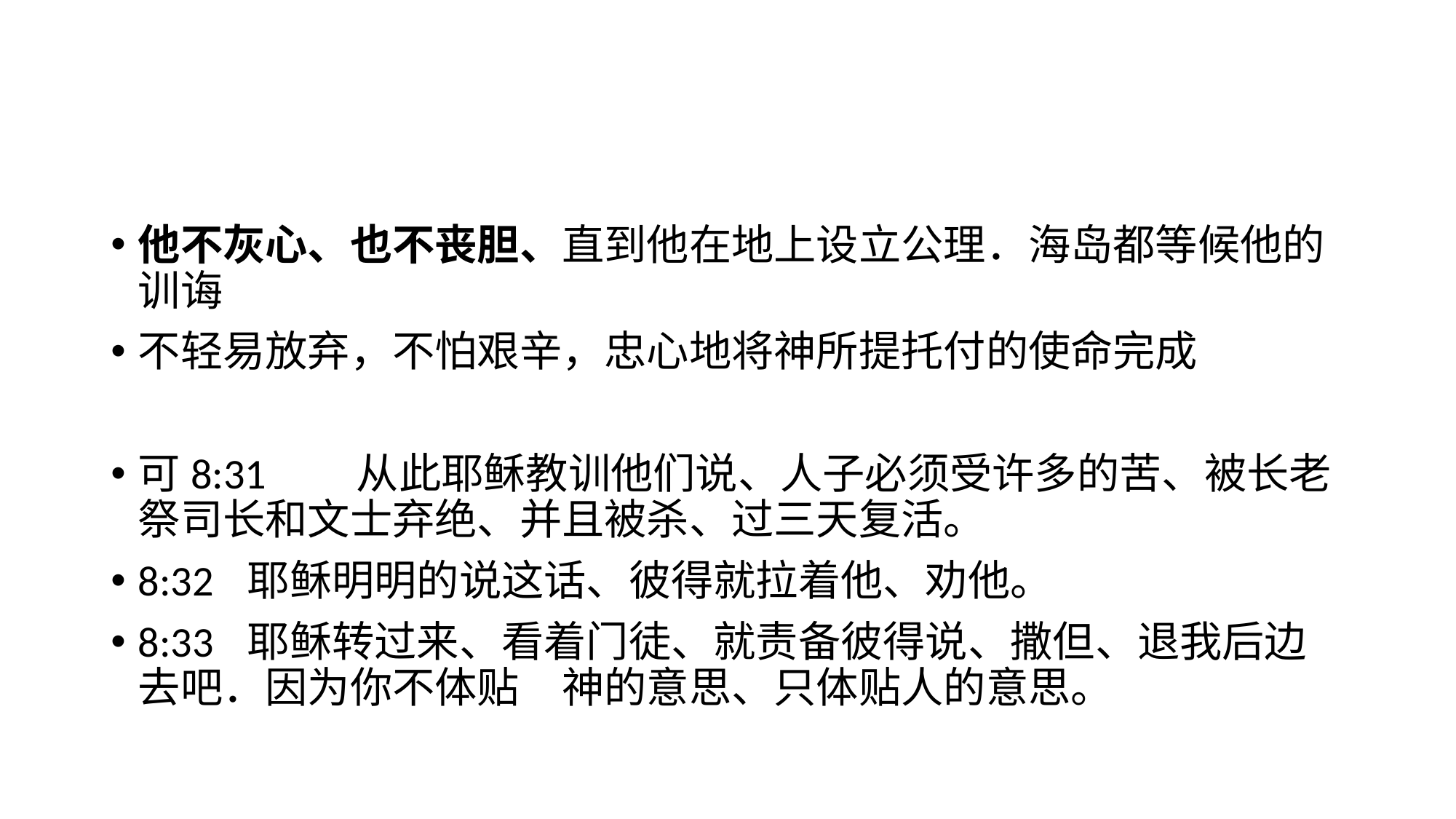

#
他不灰心、也不丧胆、直到他在地上设立公理．海岛都等候他的训诲
不轻易放弃，不怕艰辛，忠心地将神所提托付的使命完成

可8:31	从此耶稣教训他们说、人子必须受许多的苦、被长老祭司长和文士弃绝、并且被杀、过三天复活。
8:32	耶稣明明的说这话、彼得就拉着他、劝他。
8:33	耶稣转过来、看着门徒、就责备彼得说、撒但、退我后边去吧．因为你不体贴　神的意思、只体贴人的意思。